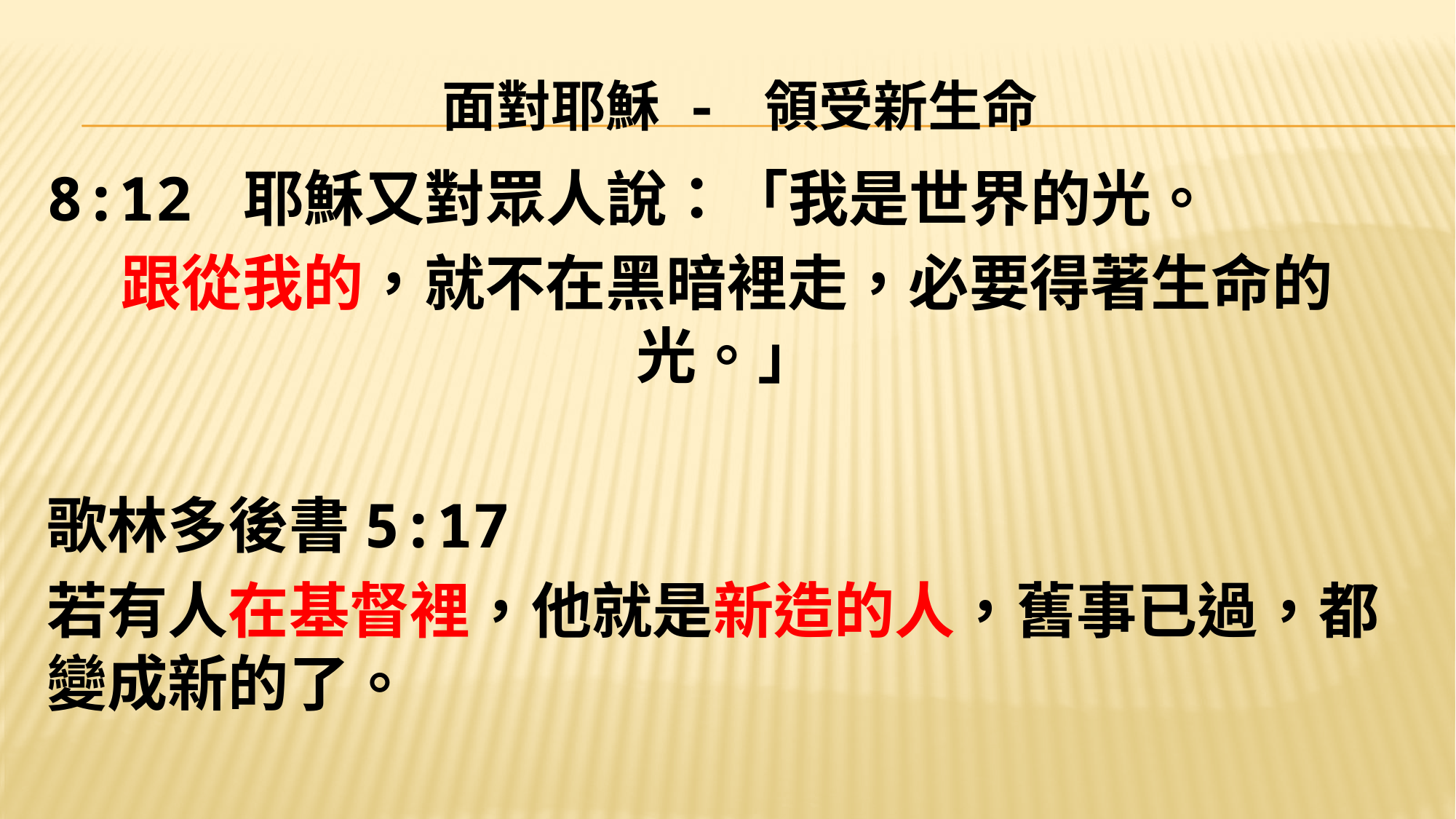

# 面對耶穌 - 領受新生命
8:12 耶穌又對眾人說：「我是世界的光。
跟從我的，就不在黑暗裡走，必要得著生命的光。」

歌林多後書5:17
若有人在基督裡，他就是新造的人，舊事已過，都變成新的了。